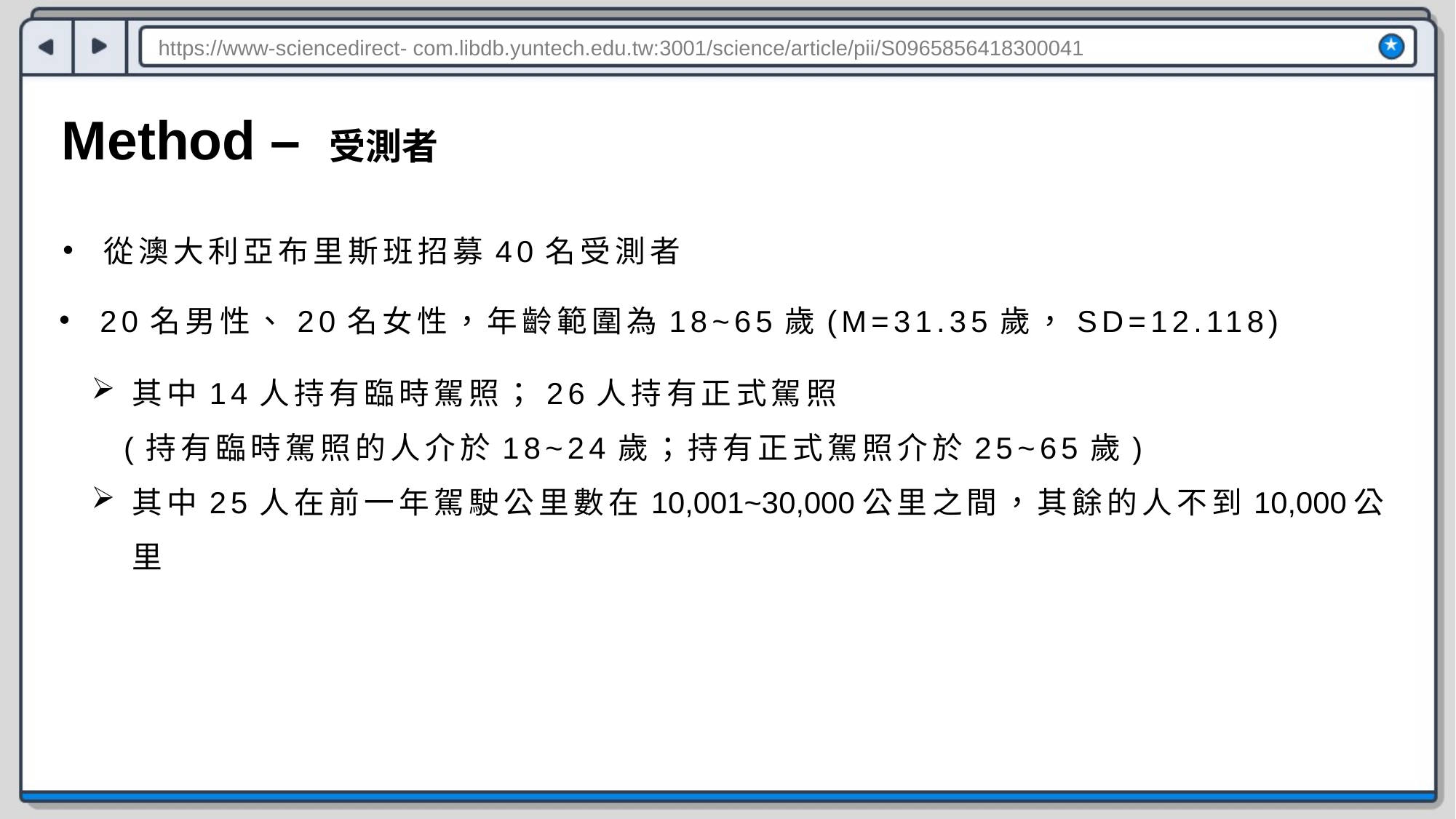

https://www-sciencedirect- com.libdb.yuntech.edu.tw:3001/science/article/pii/S0965856418300041
Method – 受測者
從澳大利亞布里斯班招募40名受測者
20名男性、20名女性，年齡範圍為18~65歲(M=31.35歲，SD=12.118)
其中14人持有臨時駕照；26人持有正式駕照
(持有臨時駕照的人介於18~24歲；持有正式駕照介於25~65歲)
其中25人在前一年駕駛公里數在10,001~30,000公里之間，其餘的人不到10,000公里